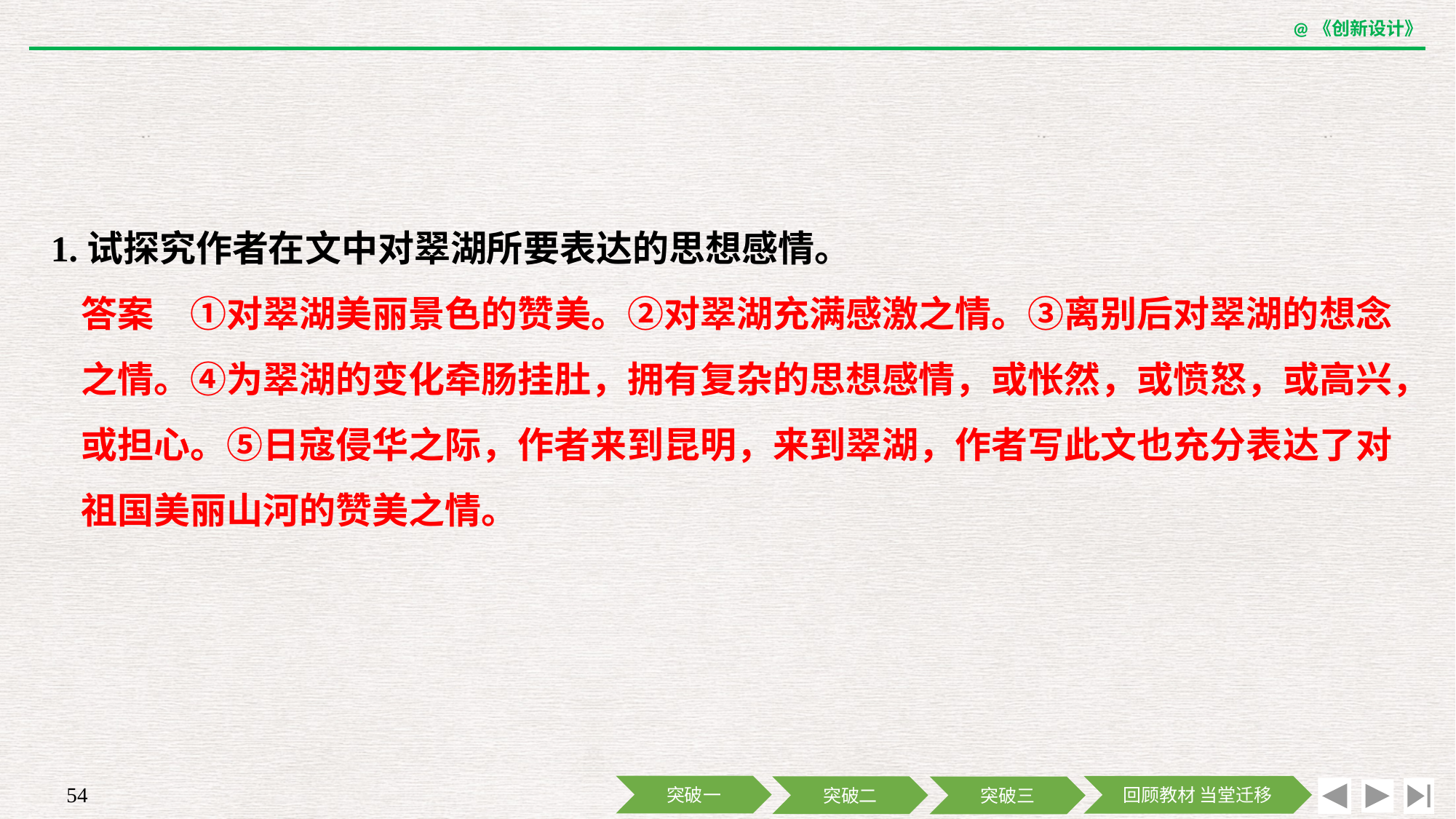

1.试探究作者在文中对翠湖所要表达的思想感情。
	答案　①对翠湖美丽景色的赞美。②对翠湖充满感激之情。③离别后对翠湖的想念之情。④为翠湖的变化牵肠挂肚，拥有复杂的思想感情，或怅然，或愤怒，或高兴，或担心。⑤日寇侵华之际，作者来到昆明，来到翠湖，作者写此文也充分表达了对祖国美丽山河的赞美之情。